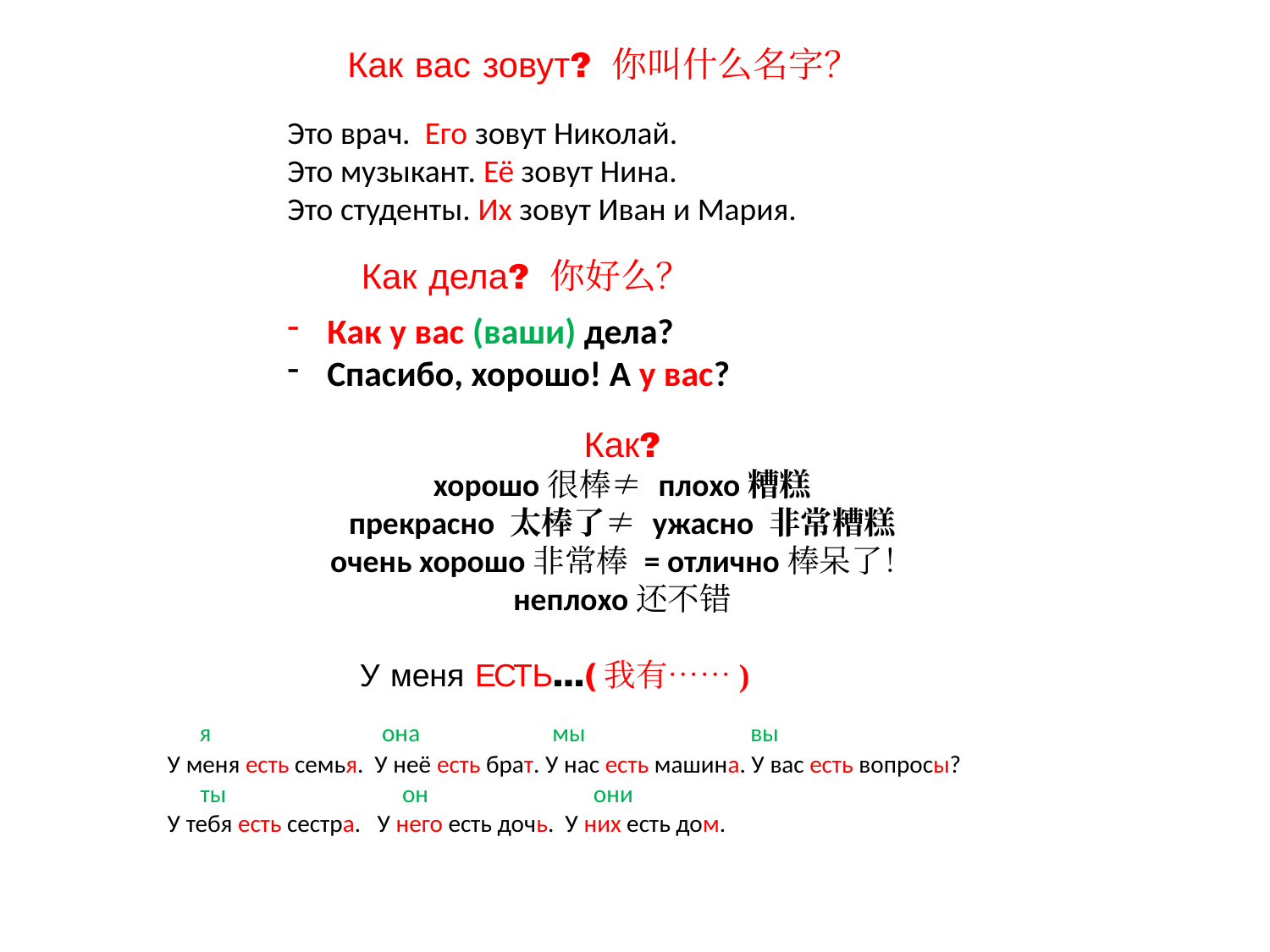

Как вас зовут? 你叫什么名字？
Это врач.  Его зовут Николай.
Это музыкант. Её зовут Нина.
Это студенты. Их зовут Иван и Мария.
Как дела? 你好么？
Как у вас (ваши) дела?
Спасибо, хорошо! А у вас?
Как?
хорошо很棒≠ плохо糟糕
прекрасно 太棒了≠ ужасно 非常糟糕
очень хорошо非常棒 = отлично棒呆了！
неплохо还不错
У меня ЕСТЬ…(我有……)
    я                               она                        мы                              вы
У меня есть семья.  У неё есть брат. У нас есть машина. У вас есть вопросы?
      ты                                он                              они
У тебя есть сестра.   У него есть дочь.  У них есть дом.